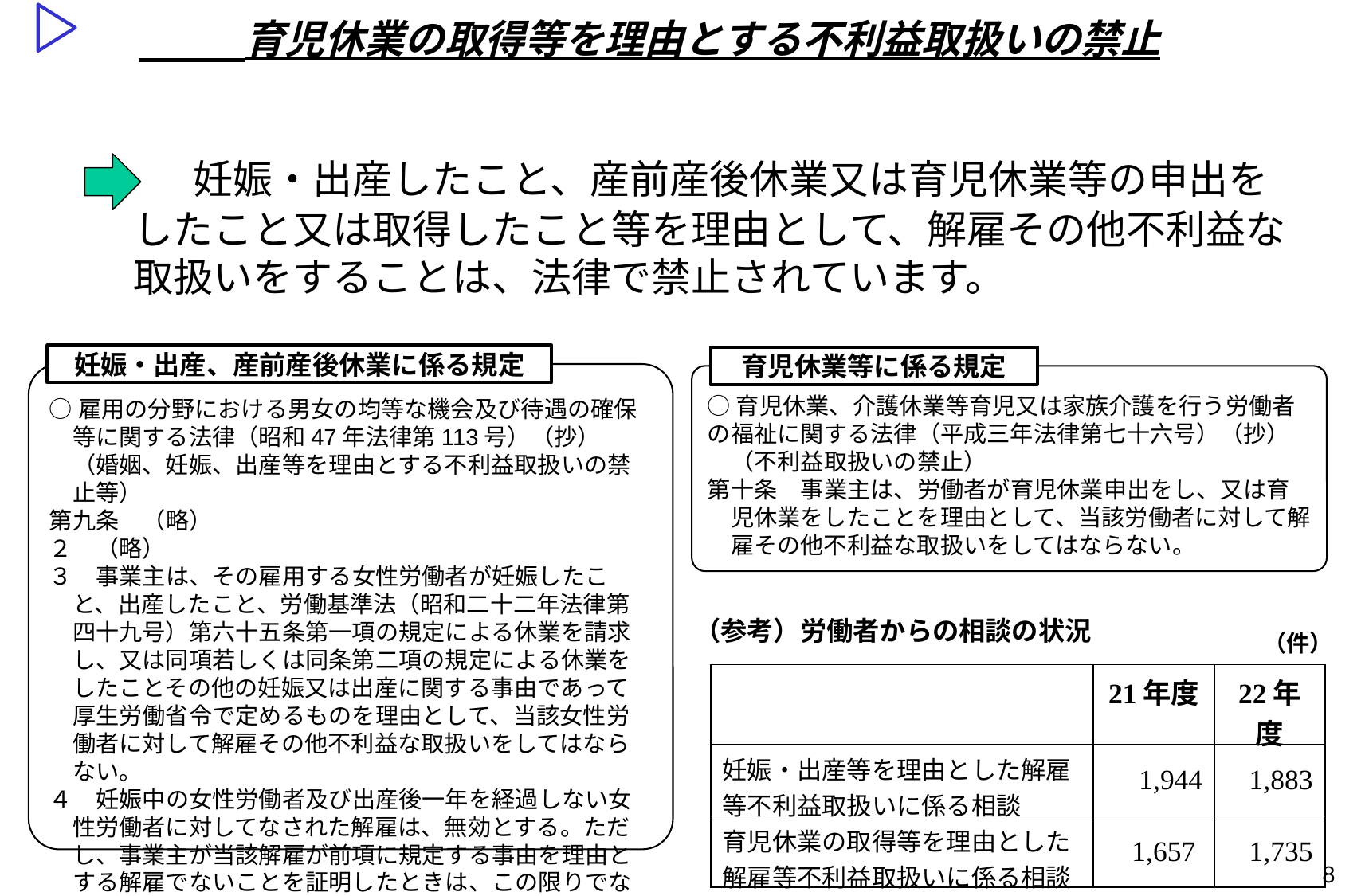

育児休業の取得等を理由とする不利益取扱いの禁止

　　妊娠・出産したこと、産前産後休業又は育児休業等の申出をしたこと又は取得したこと等を理由として、解雇その他不利益な取扱いをすることは、法律で禁止されています。

妊娠・出産、産前産後休業に係る規定
育児休業等に係る規定

○雇用の分野における男女の均等な機会及び待遇の確保等に関する法律（昭和47年法律第113号）（抄）
　（婚姻、妊娠、出産等を理由とする不利益取扱いの禁止等）
第九条　（略）
２　（略）
３　事業主は、その雇用する女性労働者が妊娠したこと、出産したこと、労働基準法（昭和二十二年法律第四十九号）第六十五条第一項の規定による休業を請求し、又は同項若しくは同条第二項の規定による休業をしたことその他の妊娠又は出産に関する事由であって厚生労働省令で定めるものを理由として、当該女性労働者に対して解雇その他不利益な取扱いをしてはならない。
４　妊娠中の女性労働者及び出産後一年を経過しない女性労働者に対してなされた解雇は、無効とする。ただし、事業主が当該解雇が前項に規定する事由を理由とする解雇でないことを証明したときは、この限りでない。

○育児休業、介護休業等育児又は家族介護を行う労働者の福祉に関する法律（平成三年法律第七十六号）（抄）
　（不利益取扱いの禁止）
第十条　事業主は、労働者が育児休業申出をし、又は育児休業をしたことを理由として、当該労働者に対して解雇その他不利益な取扱いをしてはならない。
（参考）労働者からの相談の状況
（件）
|  | 21年度 | 22年度 |
| --- | --- | --- |
| 妊娠・出産等を理由とした解雇等不利益取扱いに係る相談 | 1,944 | 1,883 |
| 育児休業の取得等を理由とした解雇等不利益取扱いに係る相談 | 1,657 | 1,735 |
8